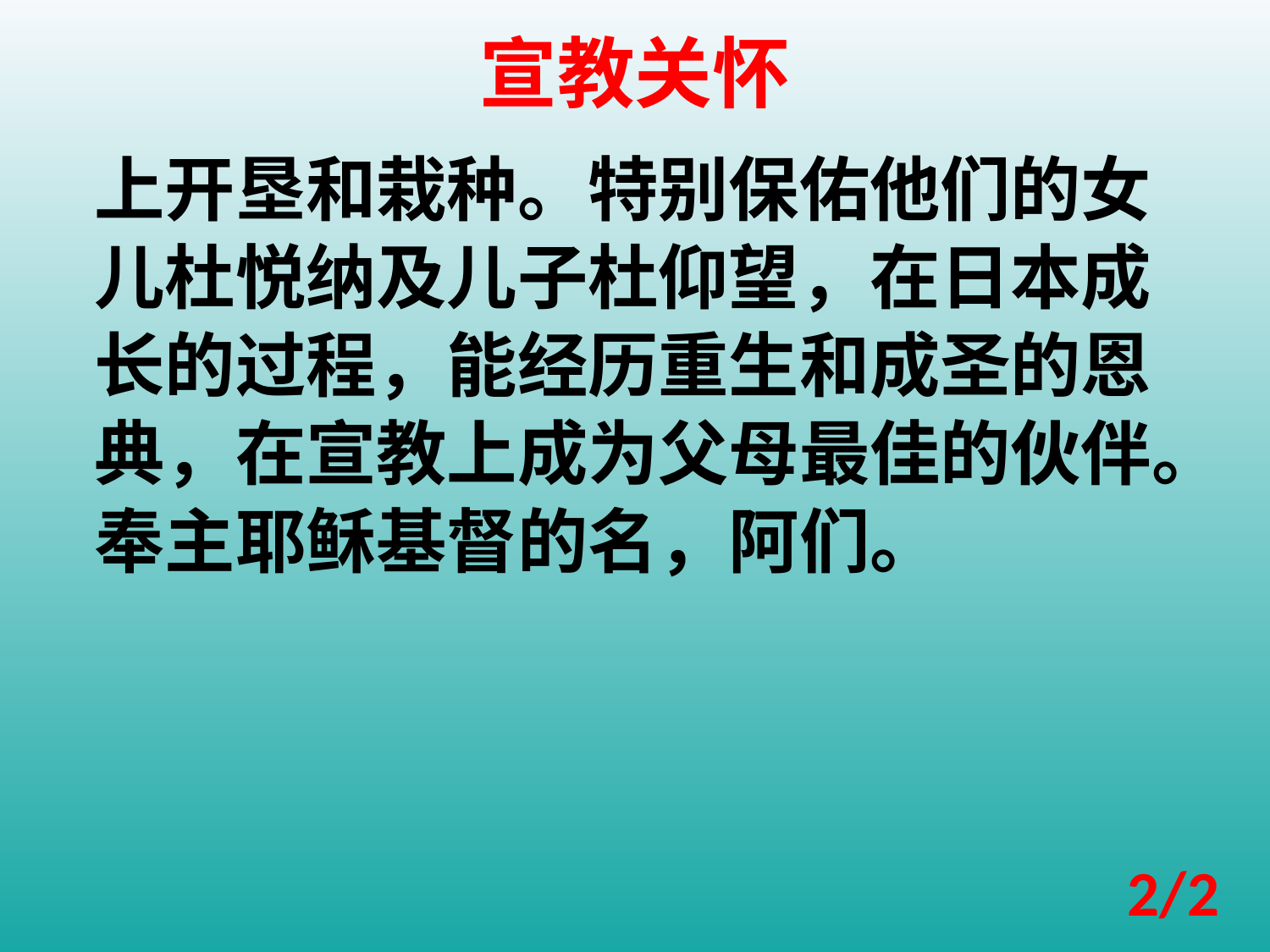

宣教关怀
上开垦和栽种。特别保佑他们的女儿杜悦纳及儿子杜仰望，在日本成长的过程，能经历重生和成圣的恩典，在宣教上成为父母最佳的伙伴。奉主耶稣基督的名，阿们。
2/2